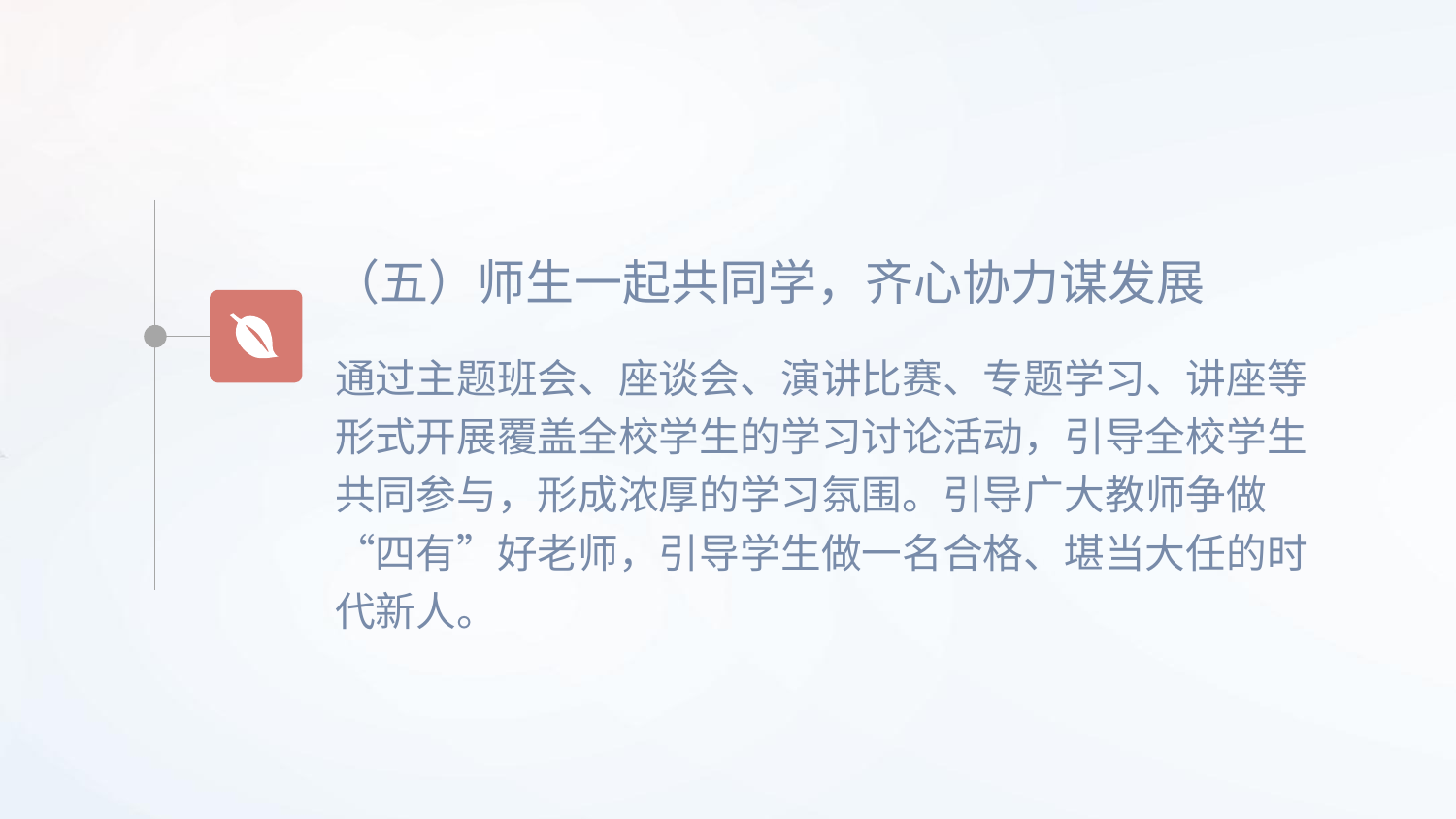

（五）师生一起共同学，齐心协力谋发展

通过主题班会、座谈会、演讲比赛、专题学习、讲座等形式开展覆盖全校学生的学习讨论活动，引导全校学生共同参与，形成浓厚的学习氛围。引导广大教师争做 “四有”好老师，引导学生做一名合格、堪当大任的时代新人。